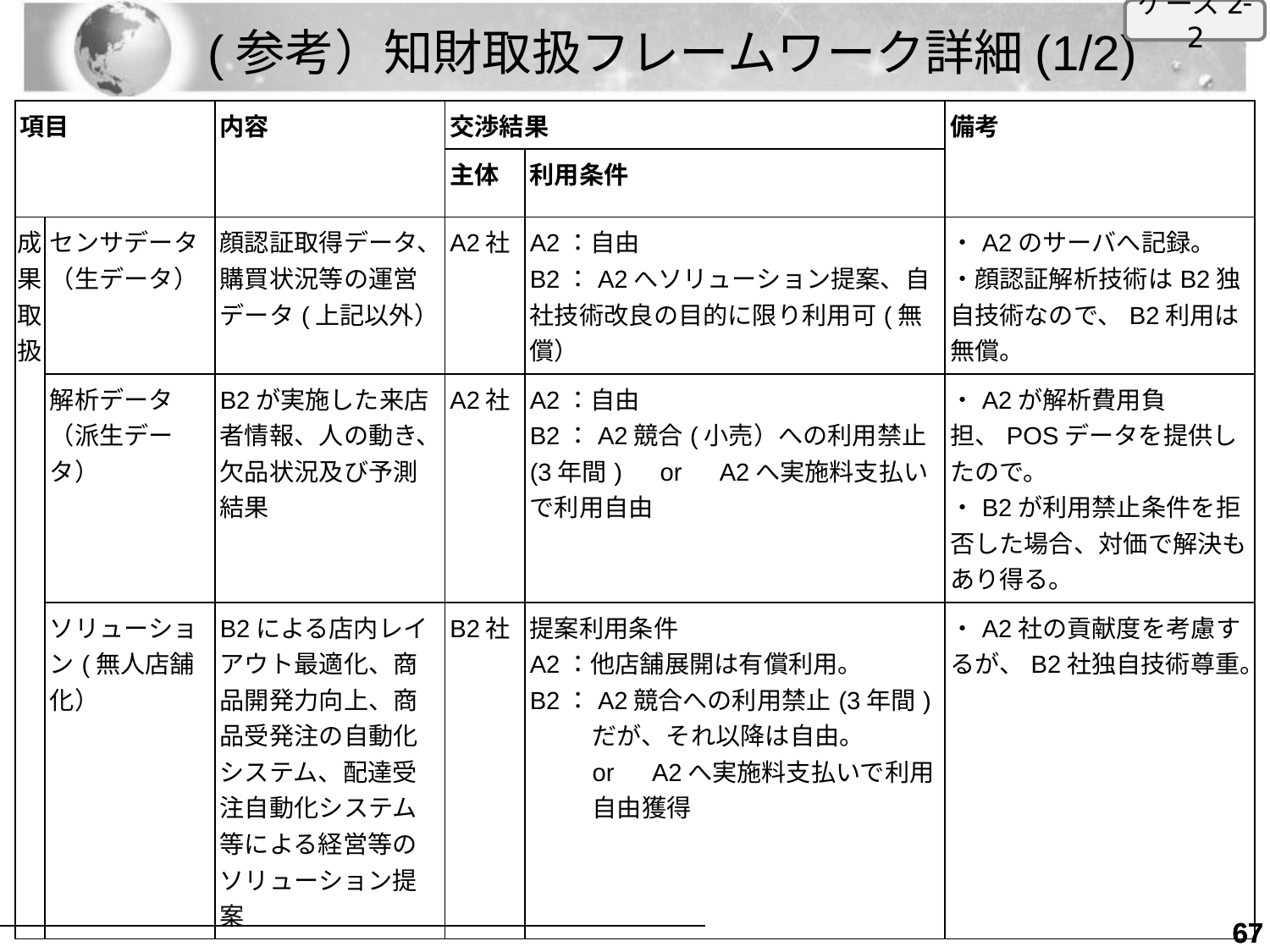

ケース2-2
# (参考）知財取扱フレームワーク詳細(1/2)
| 項目 |  | 内容 | 交渉結果 |  | 備考 |
| --- | --- | --- | --- | --- | --- |
|  |  |  | 主体 | 利用条件 |  |
| 成果 取扱 | センサデータ （生データ） | 顔認証取得データ、購買状況等の運営データ(上記以外） | A2社 | A2：自由 B2：A2へソリューション提案、自社技術改良の目的に限り利用可(無償） | ・A2のサーバへ記録。 ・顔認証解析技術はB2独自技術なので、B2利用は無償。 |
|  | 解析データ （派生データ） | B2が実施した来店者情報、人の動き、欠品状況及び予測結果 | A2社 | A2：自由 B2：A2競合(小売）への利用禁止(3年間)　or　A2へ実施料支払いで利用自由 | ・A2が解析費用負担、POSデータを提供したので。 ・B2が利用禁止条件を拒否した場合、対価で解決もあり得る。 |
|  | ソリューション(無人店舗化） | B2による店内レイアウト最適化、商品開発力向上、商品受発注の自動化システム、配達受注自動化システム等による経営等のソリューション提案 | B2社 | 提案利用条件 A2：他店舗展開は有償利用。 B2：A2競合への利用禁止(3年間)だが、それ以降は自由。　or　A2へ実施料支払いで利用自由獲得 | ・A2社の貢献度を考慮するが、B2社独自技術尊重。 |
67
67